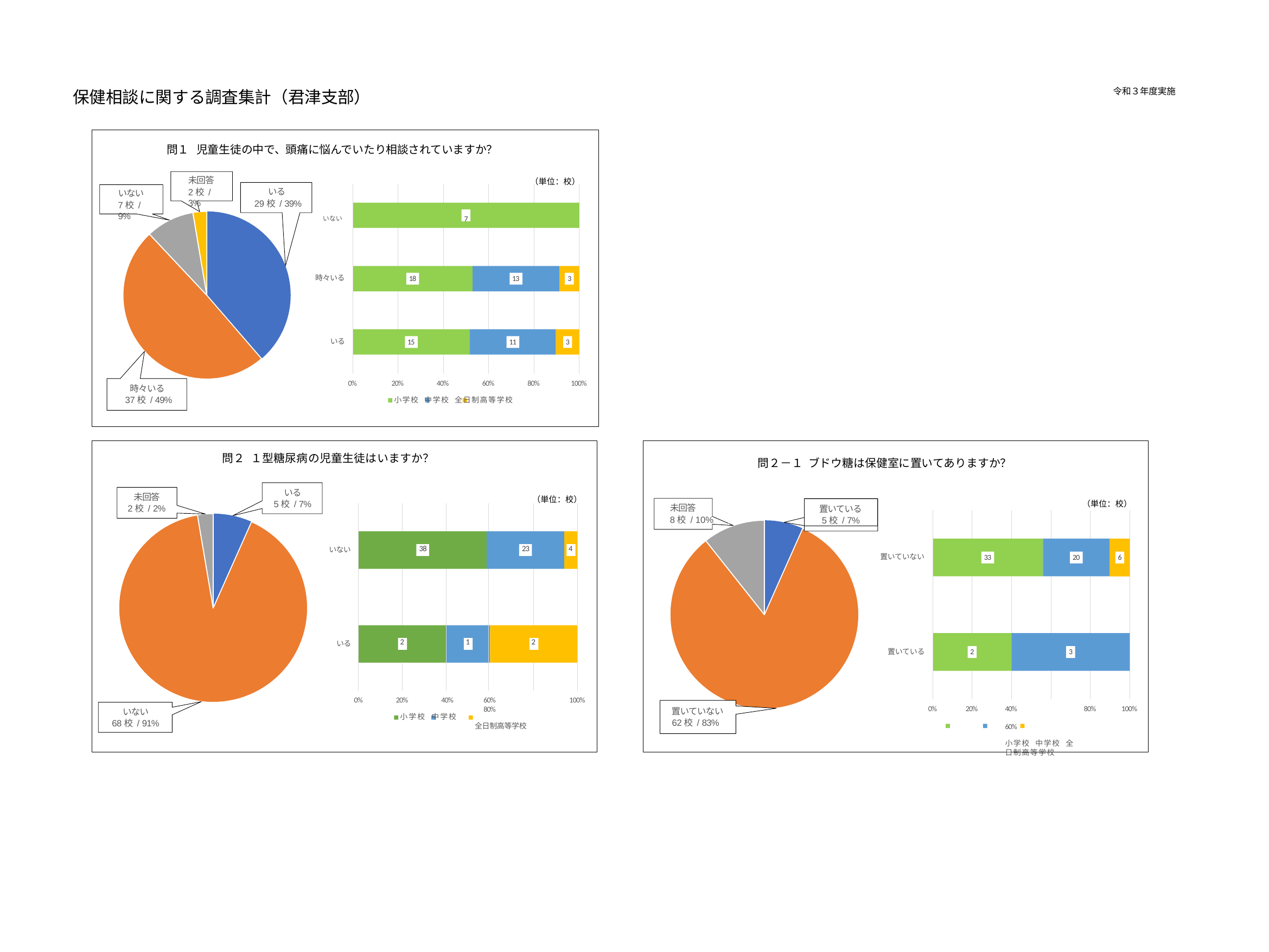

令和３年度実施
保健相談に関する調査集計（君津支部）

問１   児童生徒の中で、頭痛に悩んでいたり相談されていますか？

未回答
2校 / 3%
（単位：校）

いる
29校 / 39%

いない
7校 / 9%
いない	7

時々いる
18
13
3

いる
15
11
3

0%
20%	40%	60%
小学校  中学校  全日制高等学校
80%
100%
時々いる
37校 / 49%

問２  １型糖尿病の児童生徒はいますか？
問２－１  ブドウ糖は保健室に置いてありますか？

いる
5校 / 7%

未回答
2校 / 2%
（単位：校）
（単位：校）

置いている
5校 / 7%
未回答
8校 / 10%
|  |  |  |  |  |  |
| --- | --- | --- | --- | --- | --- |
| 38 |  |  | 23 |  | 4 |
|  |  |  |  |  |  |
| 2 |  | 1 | 2 |  |  |
|  |  |  |  |  |  |

いない
置いていない
33
20
6

いる
置いている
2
3

60%	80%
全日制高等学校
0%
20%	40%
100%

0%
40%	60%
小学校  中学校  全日制高等学校
20%
80%
100%
置いていない
62校 / 83%
いない
68校 / 91%
小学校  中学校